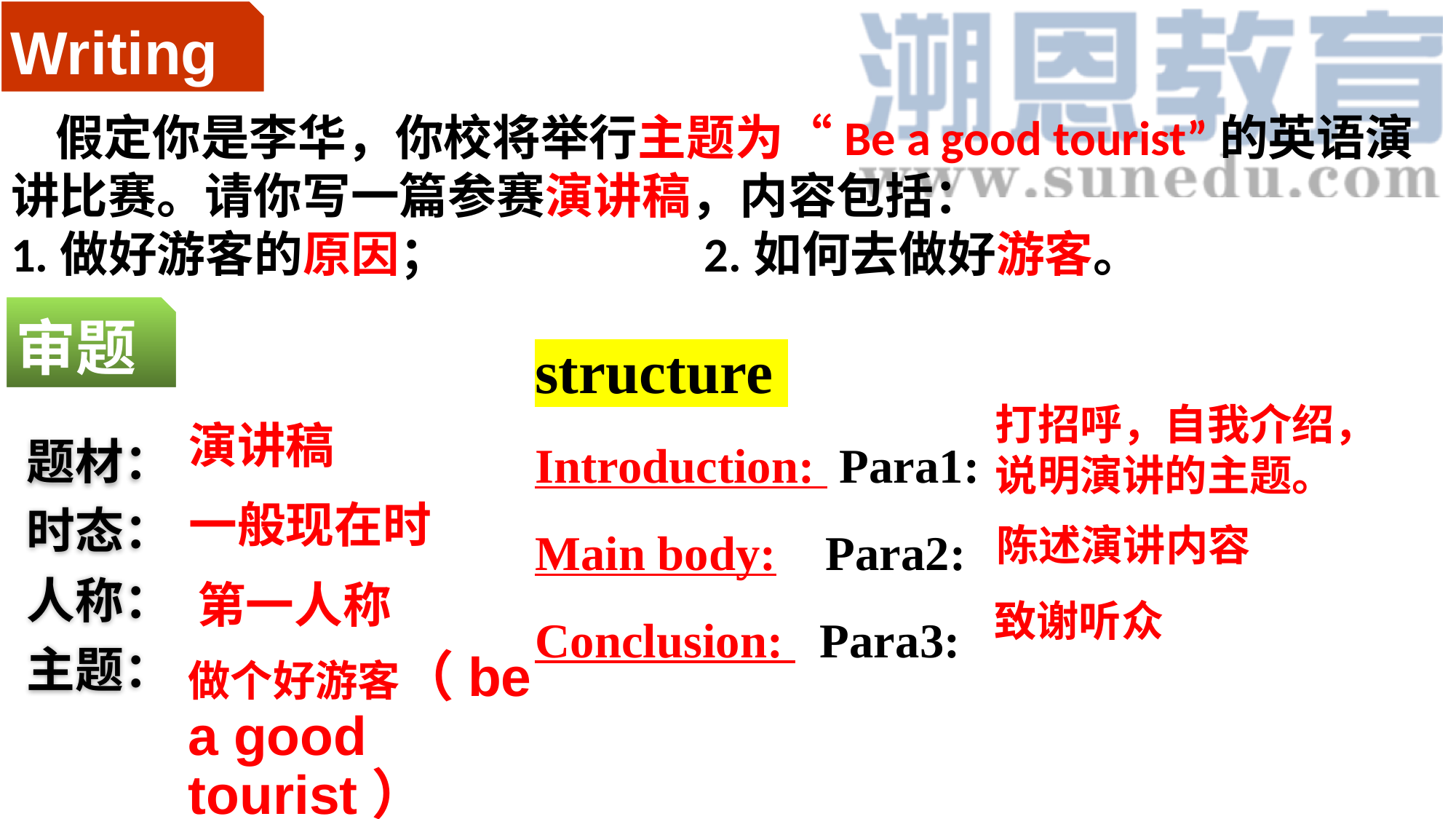

Writing
   假定你是李华，你校将举行主题为“Be a good tourist”的英语演讲比赛。请你写一篇参赛演讲稿，内容包括：
1.做好游客的原因；                      2.如何去做好游客。
structure
Introduction:  Para1:
Main body:    Para2:
Conclusion:   Para3:
审题
打招呼，自我介绍，说明演讲的主题。
演讲稿
题材：
时态：
人称：
主题：

一般现在时
陈述演讲内容
第一人称
致谢听众
做个好游客（be a good tourist）